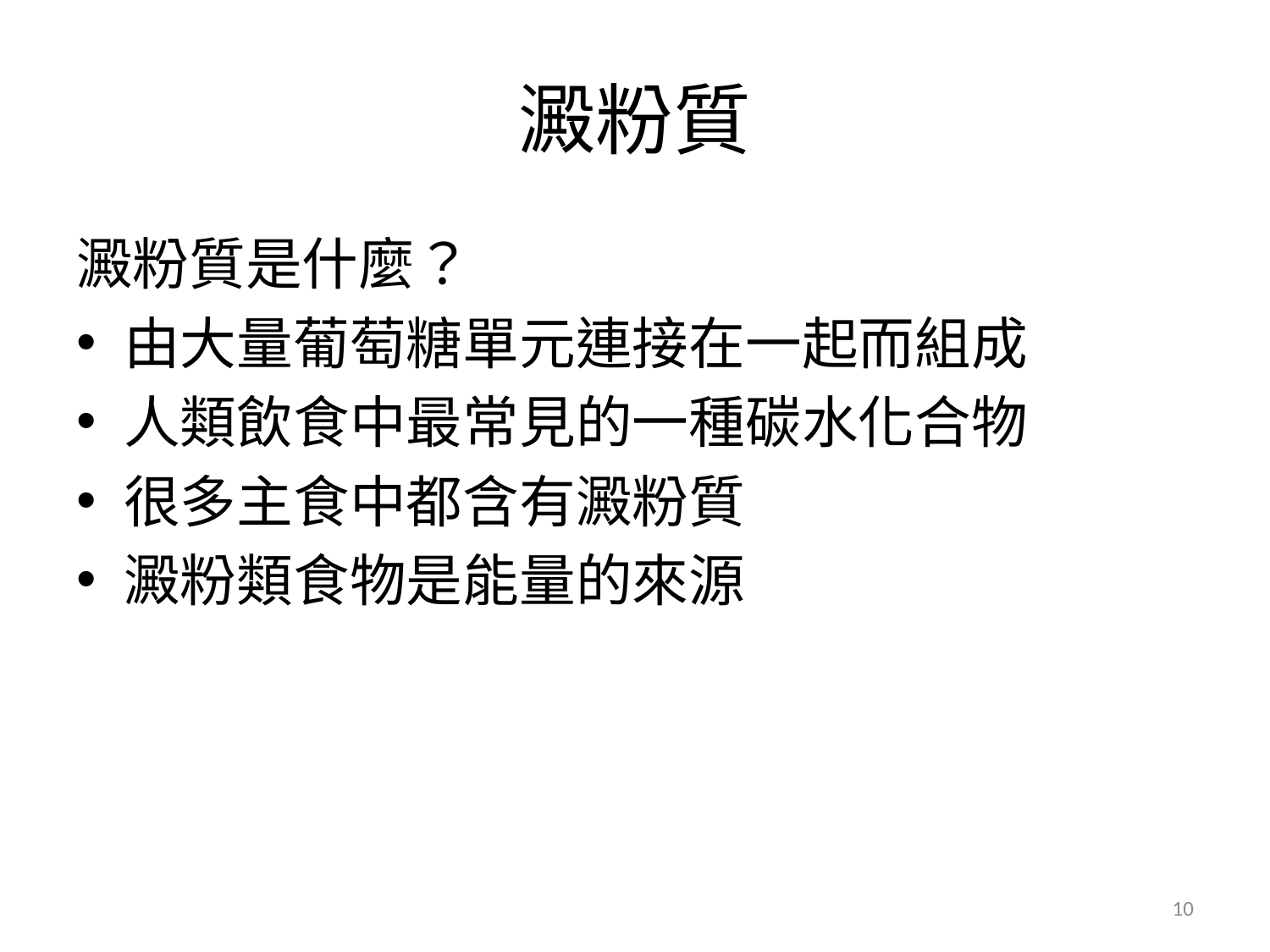

# 澱粉質
澱粉質是什麼？
由大量葡萄糖單元連接在一起而組成
人類飲食中最常見的一種碳水化合物
很多主食中都含有澱粉質
澱粉類食物是能量的來源
10